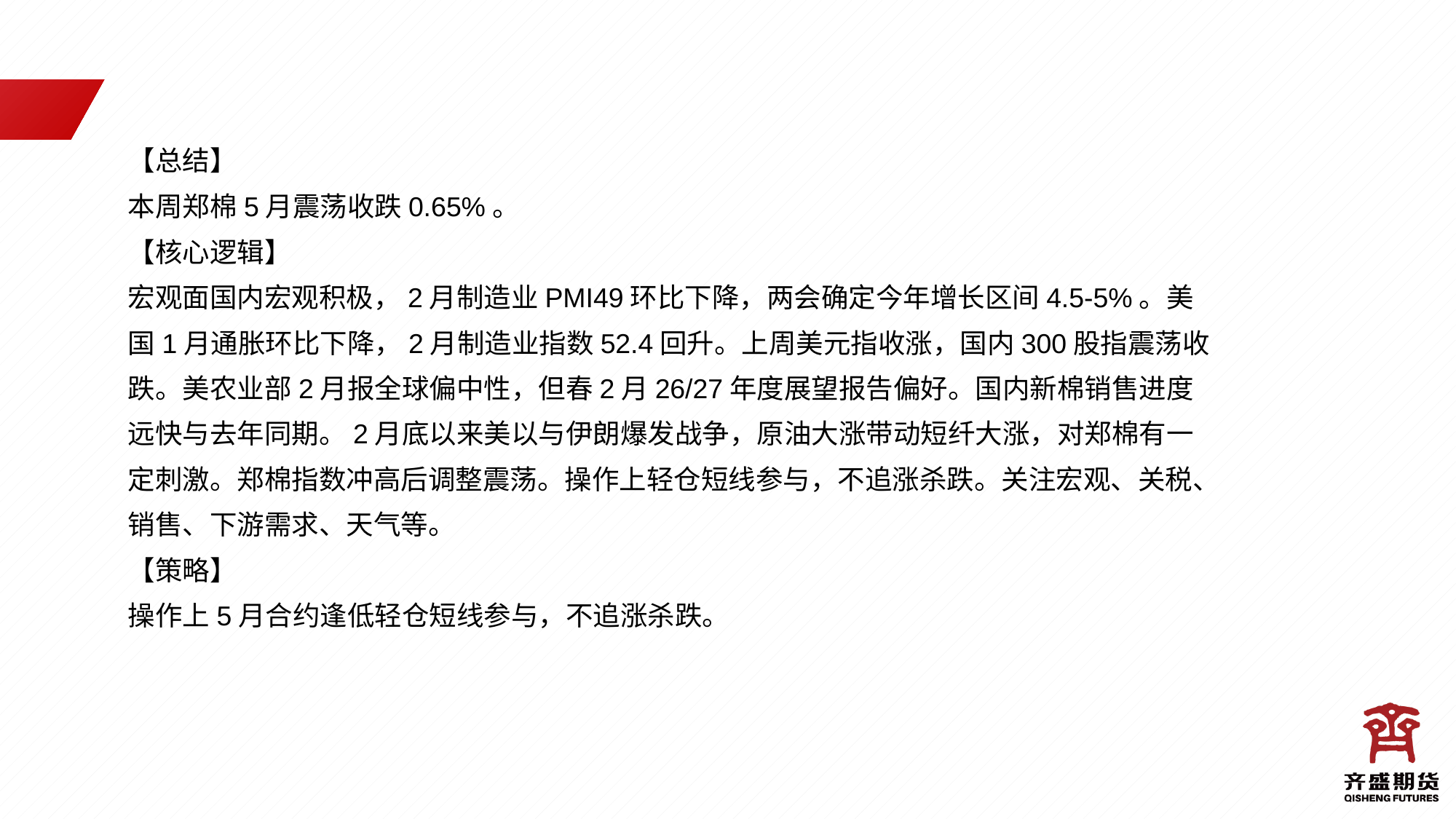

【总结】
本周郑棉5月震荡收跌0.65%。
【核心逻辑】
宏观面国内宏观积极，2月制造业PMI49环比下降，两会确定今年增长区间4.5-5%。美国1月通胀环比下降，2月制造业指数52.4回升。上周美元指收涨，国内300股指震荡收跌。美农业部2月报全球偏中性，但春2月26/27年度展望报告偏好。国内新棉销售进度远快与去年同期。2月底以来美以与伊朗爆发战争，原油大涨带动短纤大涨，对郑棉有一定刺激。郑棉指数冲高后调整震荡。操作上轻仓短线参与，不追涨杀跌。关注宏观、关税、销售、下游需求、天气等。
【策略】
操作上5月合约逢低轻仓短线参与，不追涨杀跌。